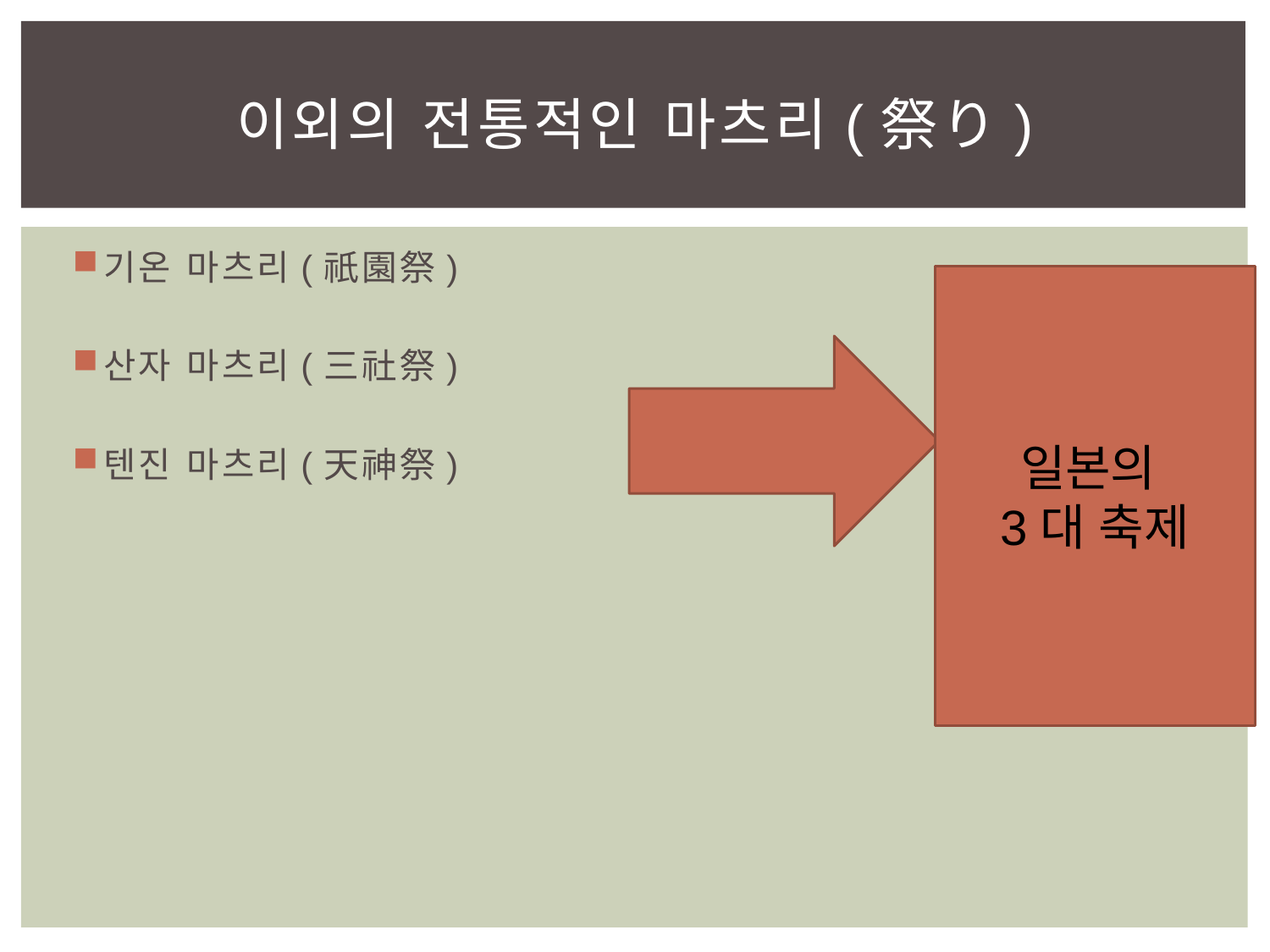

# 이외의 전통적인 마츠리(祭り)
기온 마츠리(祇園祭)

산자 마츠리(三社祭)

텐진 마츠리(天神祭)
일본의
3대 축제